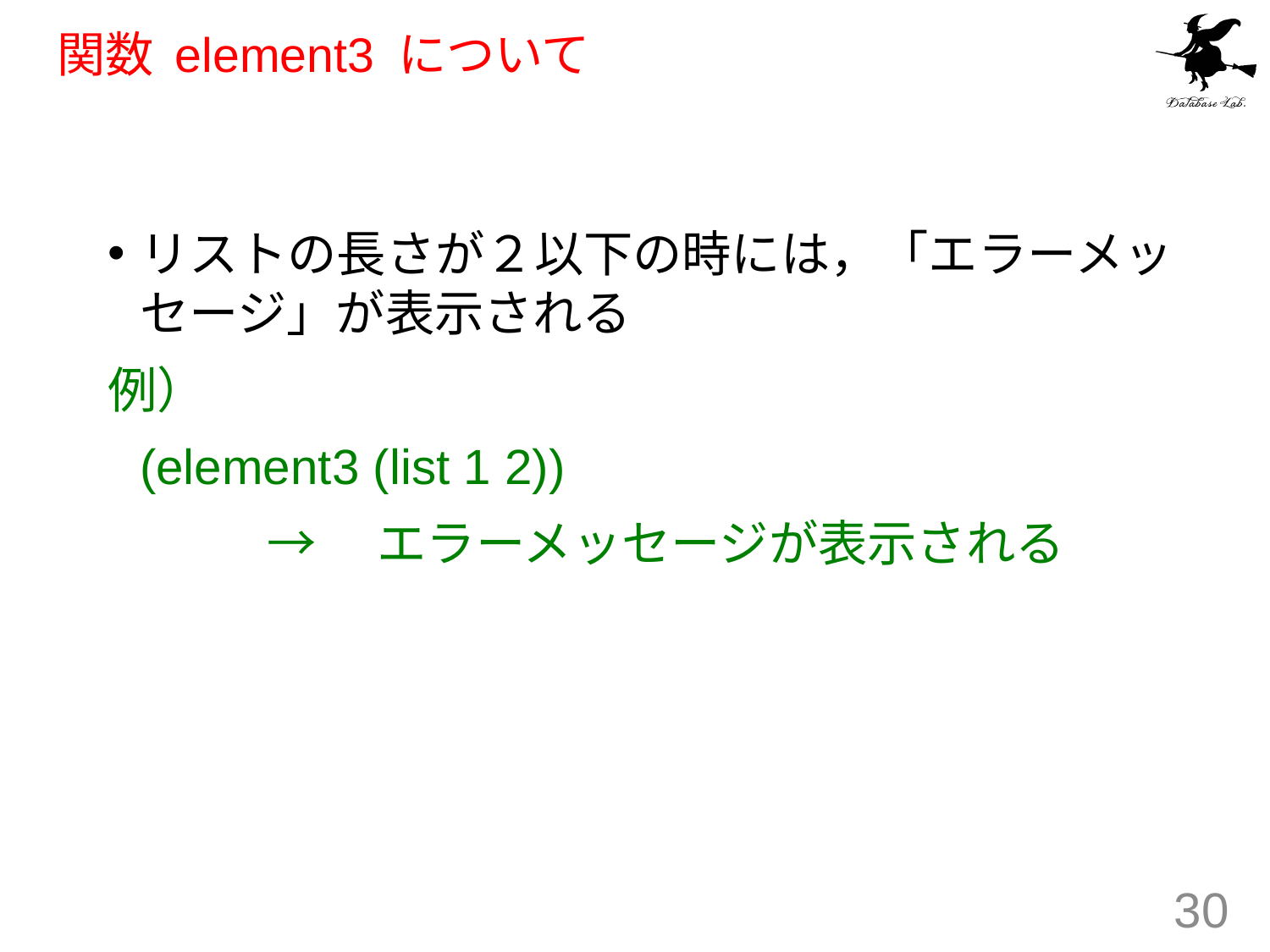

# 関数 element3 について
リストの長さが２以下の時には，「エラーメッセージ」が表示される
例）
	(element3 (list 1 2))
		→　エラーメッセージが表示される

30